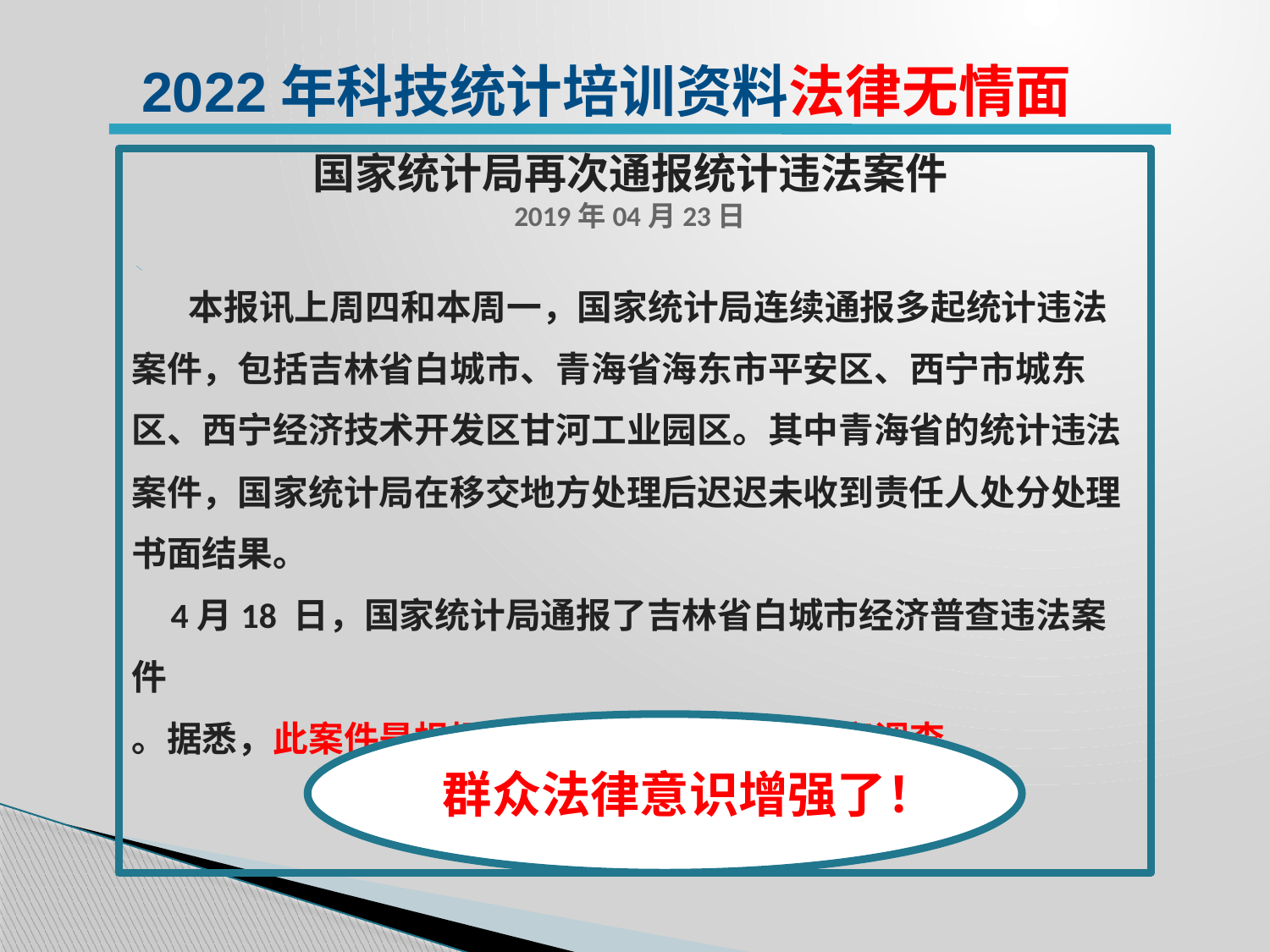

2022年科技统计培训资料法律无情面

国家统计局再次通报统计违法案件
2019年04月23日

　　    本报讯上周四和本周一，国家统计局连续通报多起统计违法案件，包括吉林省白城市、青海省海东市平安区、西宁市城东区、西宁经济技术开发区甘河工业园区。其中青海省的统计违法案件，国家统计局在移交地方处理后迟迟未收到责任人处分处理书面结果。
    4月18 日，国家统计局通报了吉林省白城市经济普查违法案件
。据悉，此案件是根据群众举报线索进行的立案调查。

群众法律意识增强了！